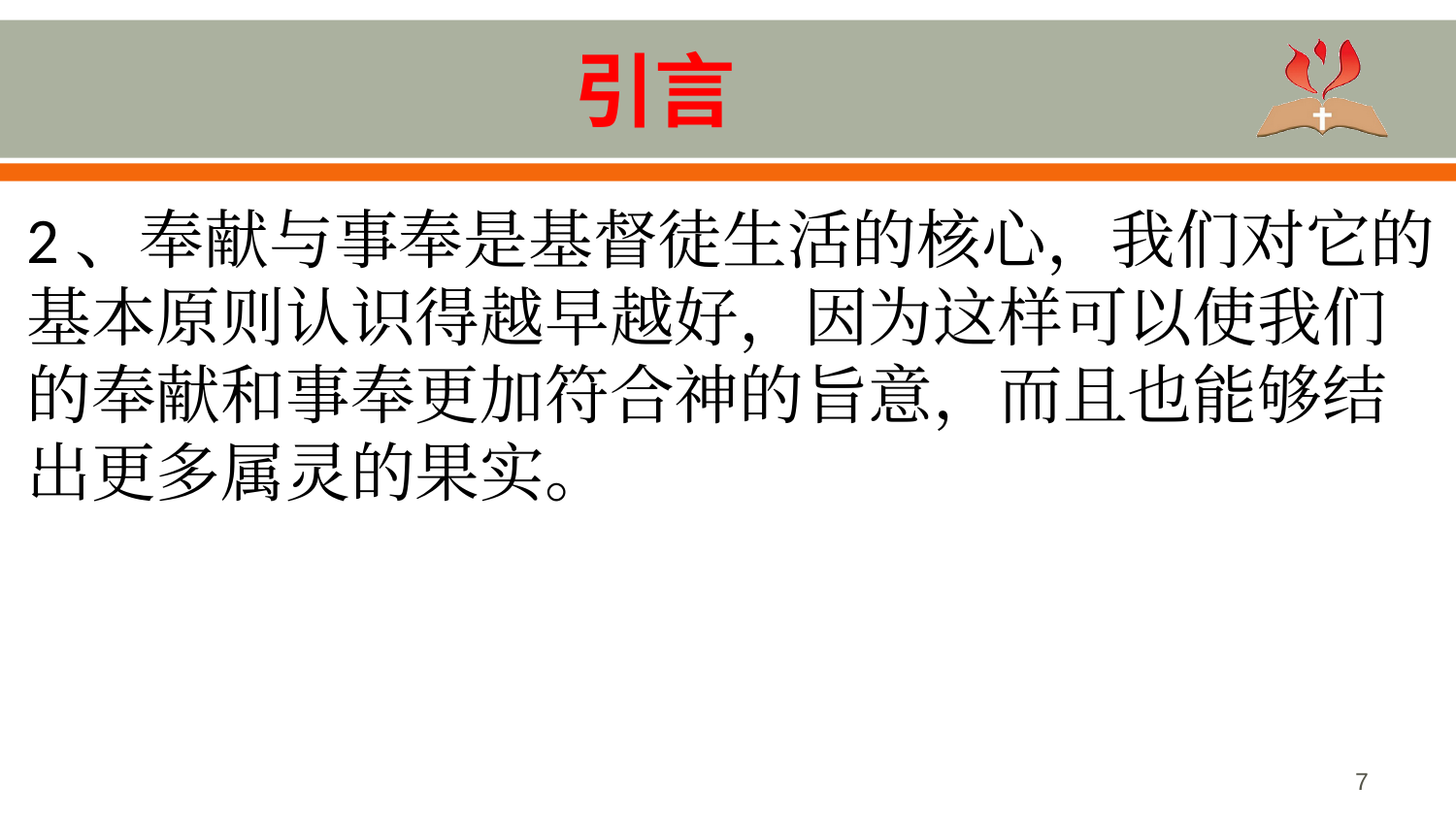

# 引言
2、奉献与事奉是基督徒生活的核心，我们对它的基本原则认识得越早越好，因为这样可以使我们的奉献和事奉更加符合神的旨意，而且也能够结出更多属灵的果实。

7